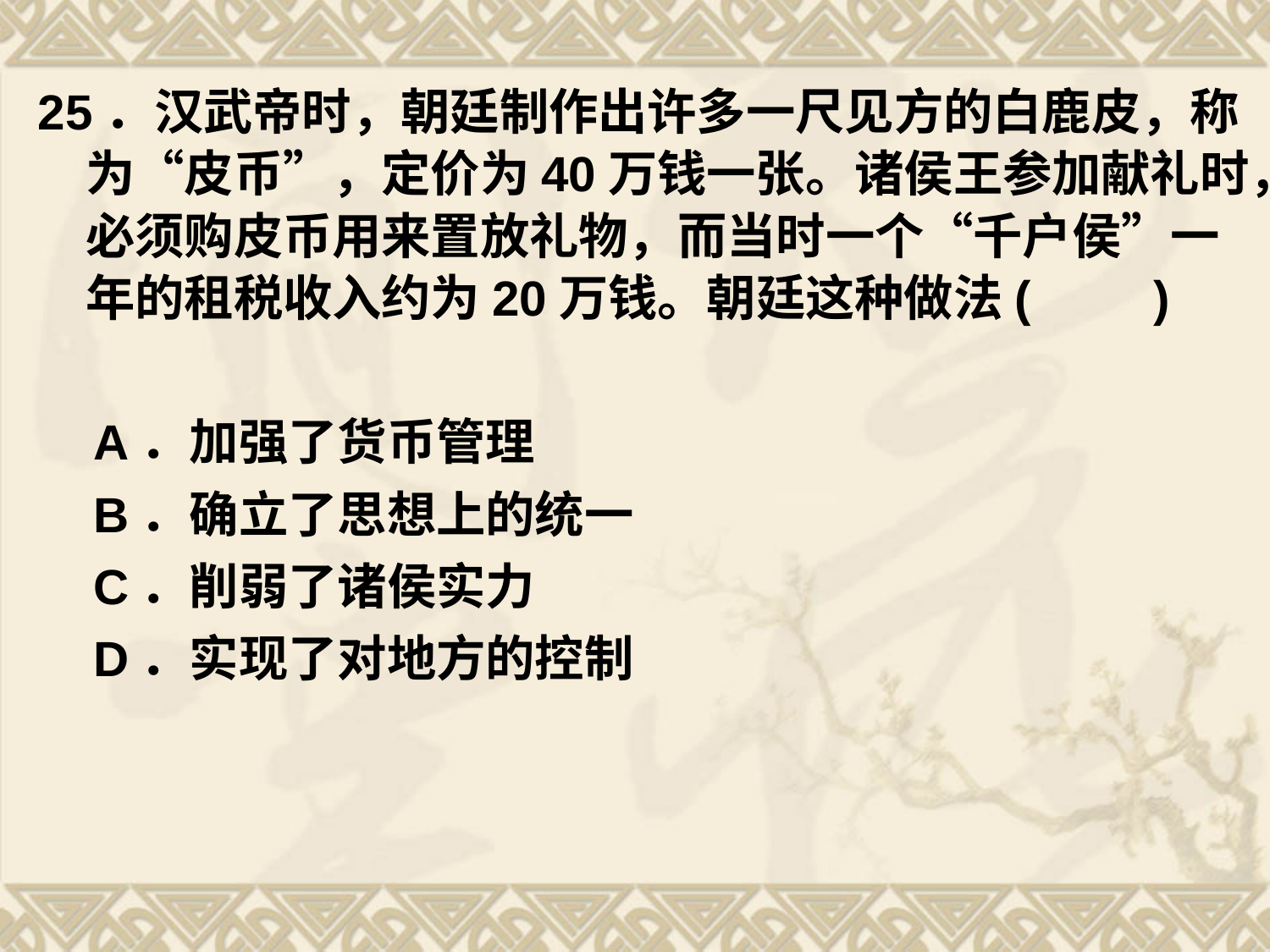

25．汉武帝时，朝廷制作出许多一尺见方的白鹿皮，称为“皮币”，定价为40万钱一张。诸侯王参加献礼时，必须购皮币用来置放礼物，而当时一个“千户侯”一年的租税收入约为20万钱。朝廷这种做法(　　)

    A．加强了货币管理
    B．确立了思想上的统一
    C．削弱了诸侯实力
    D．实现了对地方的控制